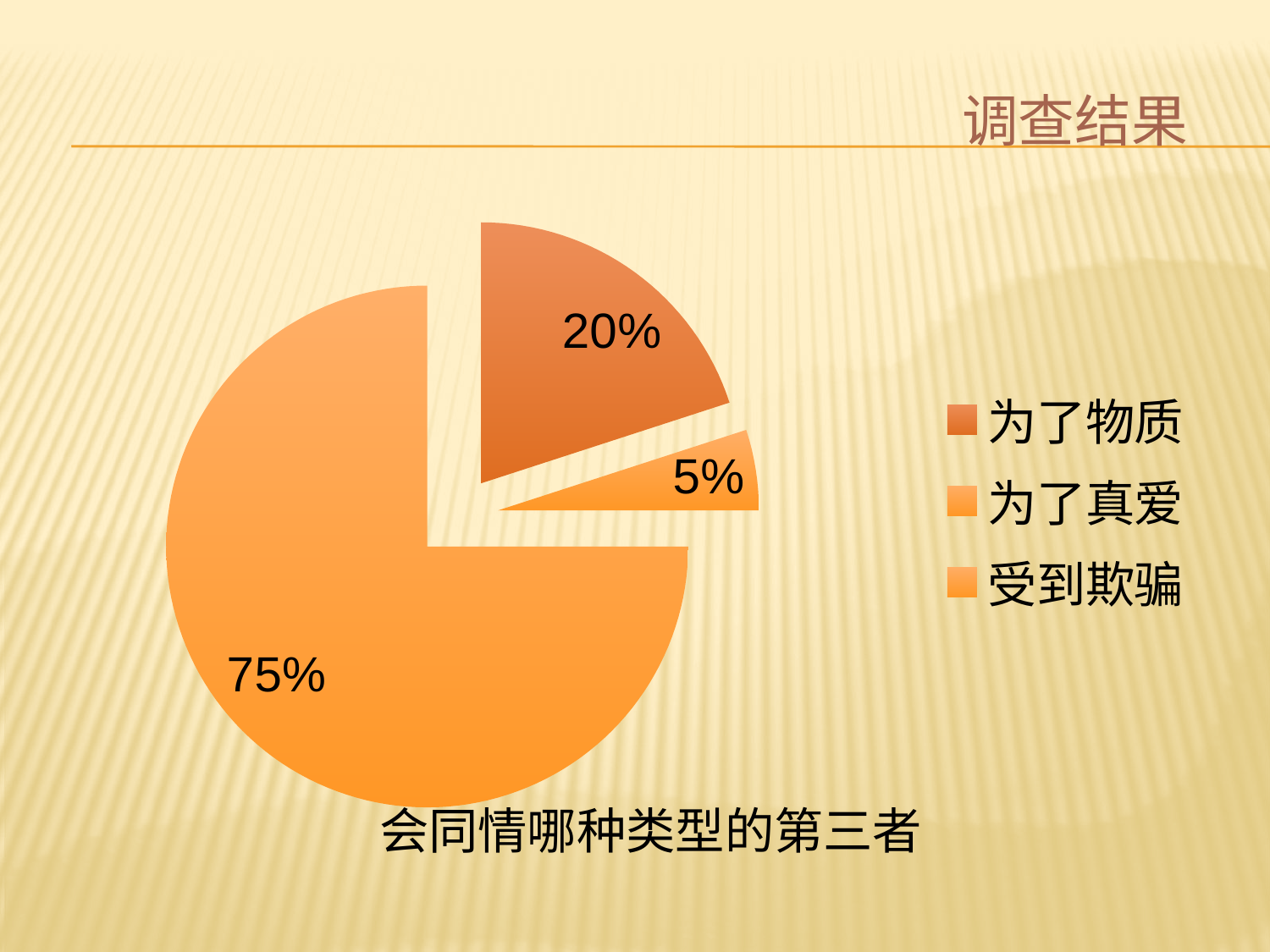

#
调查结果

### Chart

| Category |  |
|---|---|
| 为了物质 | 0.2 |
| 为了真爱 | 0.05 |
| 受到欺骗 | 0.7500000000000002 |
会同情哪种类型的第三者